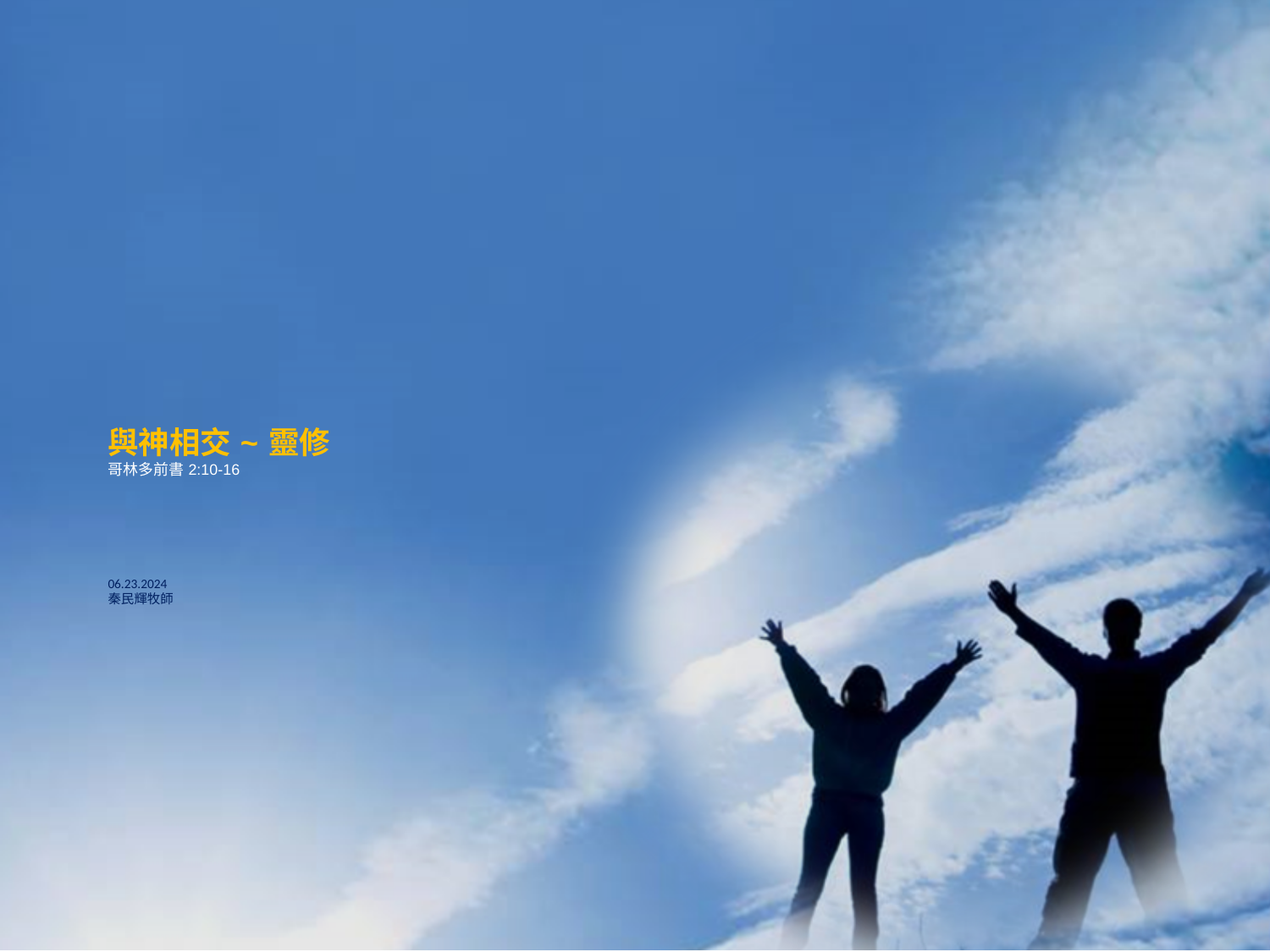

# 與神相交 ~ 靈修 哥林多前書 2:10-16 06.23.2024 秦民輝牧師